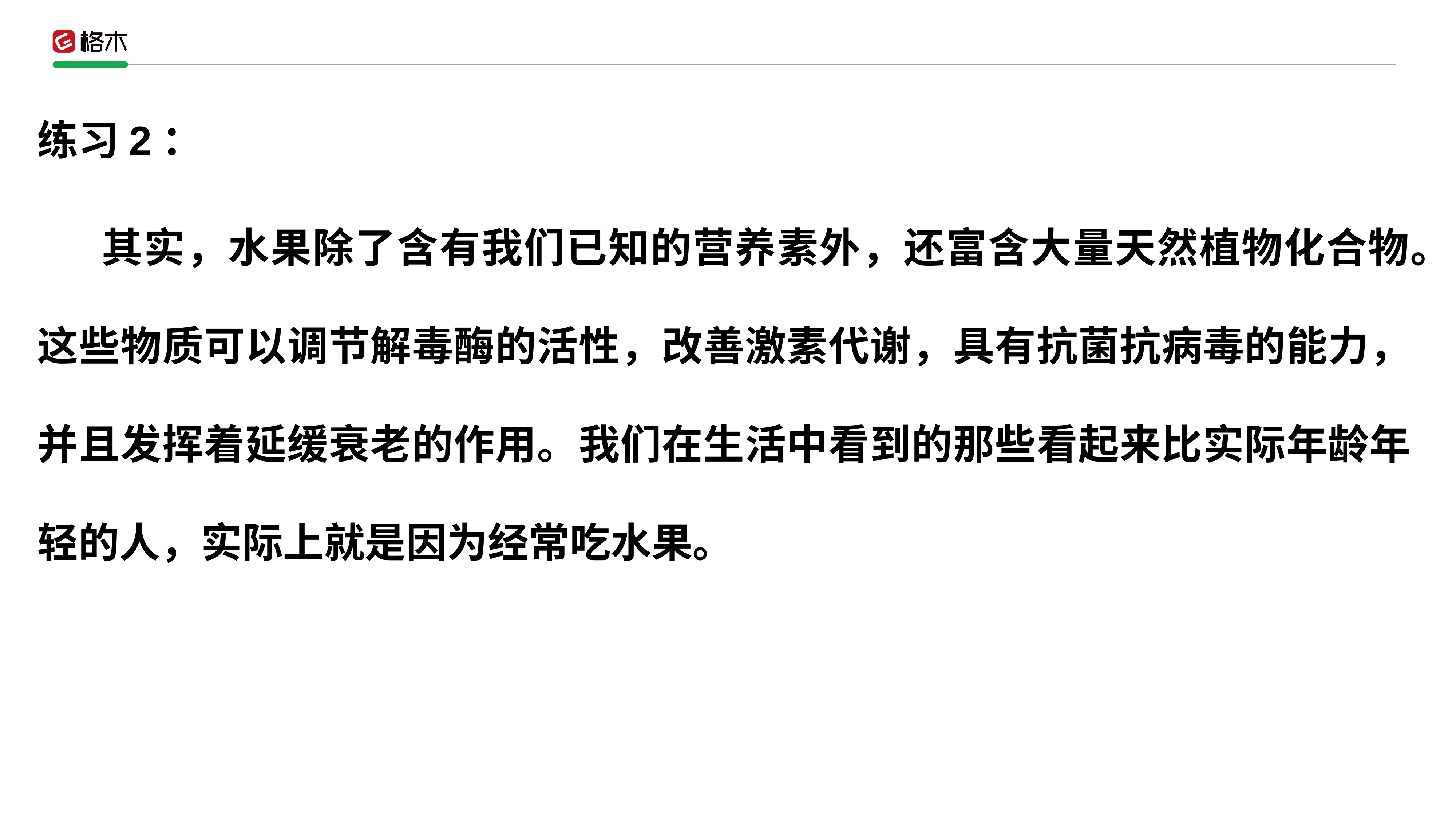

练习2：
其实，水果除了含有我们已知的营养素外，还富含大量天然植物化合物。这些物质可以调节解毒酶的活性，改善激素代谢，具有抗菌抗病毒的能力，并且发挥着延缓衰老的作用。我们在生活中看到的那些看起来比实际年龄年轻的人，实际上就是因为经常吃水果。